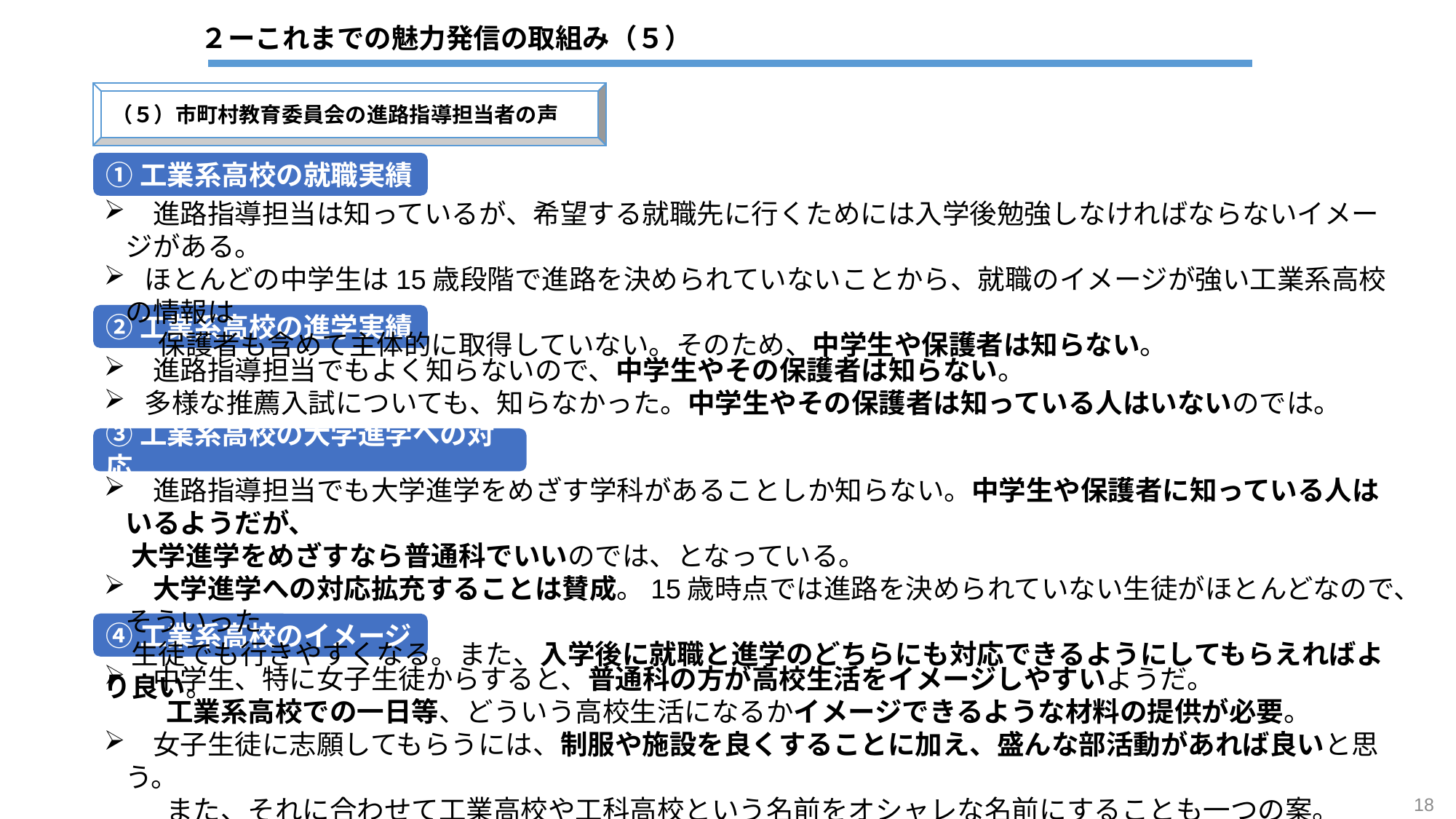

２ーこれまでの魅力発信の取組み（５）
（５）市町村教育委員会の進路指導担当者の声
①工業系高校の就職実績
　進路指導担当は知っているが、希望する就職先に行くためには入学後勉強しなければならないイメージがある。
  ほとんどの中学生は15歳段階で進路を決められていないことから、就職のイメージが強い工業系高校の情報は
　　保護者も含めて主体的に取得していない。そのため、中学生や保護者は知らない。
②工業系高校の進学実績
　進路指導担当でもよく知らないので、中学生やその保護者は知らない。
  多様な推薦入試についても、知らなかった。中学生やその保護者は知っている人はいないのでは。
③工業系高校の大学進学への対応
　進路指導担当でも大学進学をめざす学科があることしか知らない。中学生や保護者に知っている人はいるようだが、
　大学進学をめざすなら普通科でいいのでは、となっている。
　大学進学への対応拡充することは賛成。15歳時点では進路を決められていない生徒がほとんどなので、そういった
　生徒でも行きやすくなる。また、入学後に就職と進学のどちらにも対応できるようにしてもらえればより良い。
④工業系高校のイメージ
　中学生、特に女子生徒からすると、普通科の方が高校生活をイメージしやすいようだ。
　　　工業系高校での一日等、どういう高校生活になるかイメージできるような材料の提供が必要。
　女子生徒に志願してもらうには、制服や施設を良くすることに加え、盛んな部活動があれば良いと思う。
　　　また、それに合わせて工業高校や工科高校という名前をオシャレな名前にすることも一つの案。
18